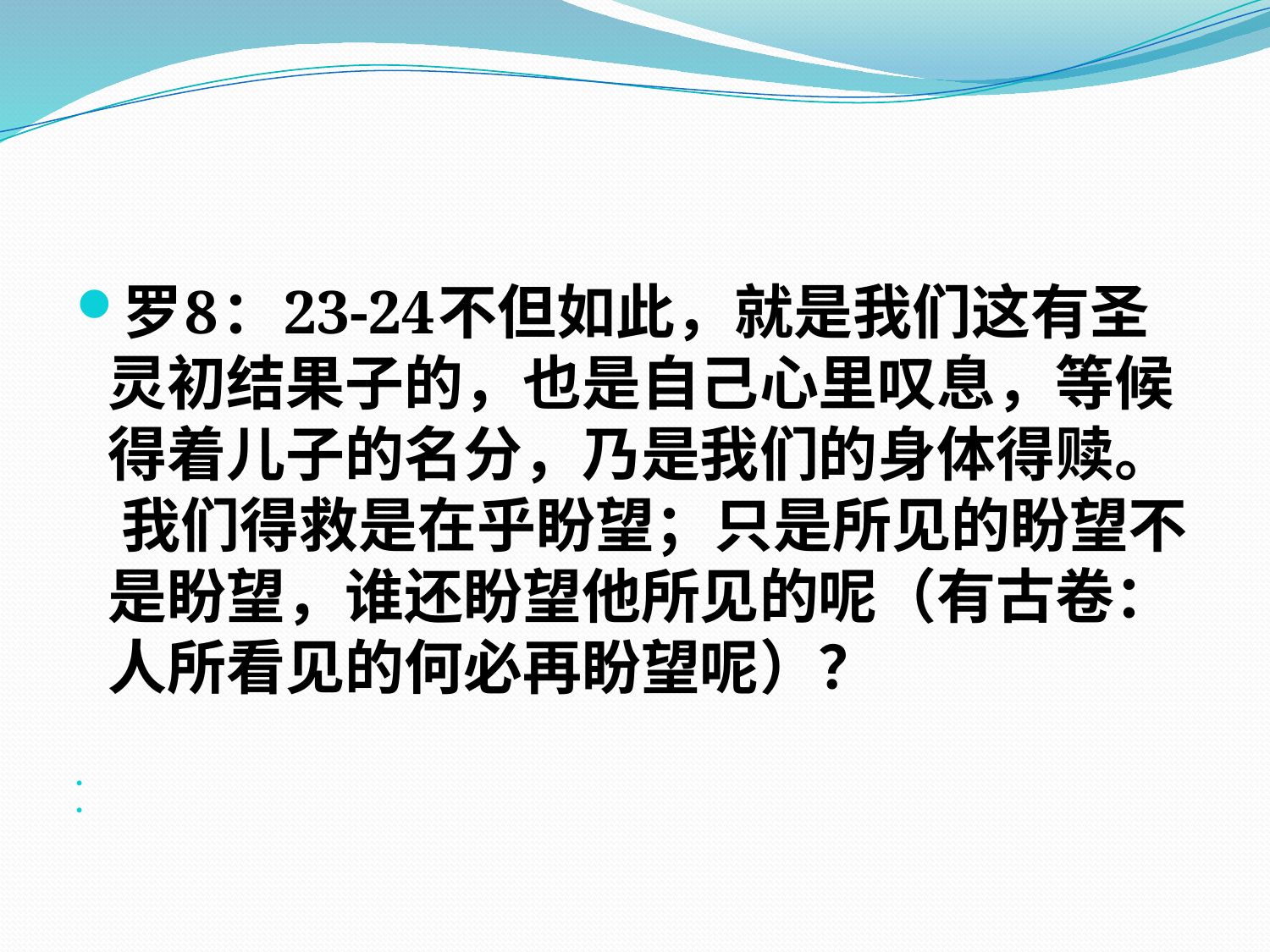

#
 罗8：23-24不但如此，就是我们这有圣灵初结果子的，也是自己心里叹息，等候得着儿子的名分，乃是我们的身体得赎。   我们得救是在乎盼望；只是所见的盼望不是盼望，谁还盼望他所见的呢（有古卷：人所看见的何必再盼望呢）？